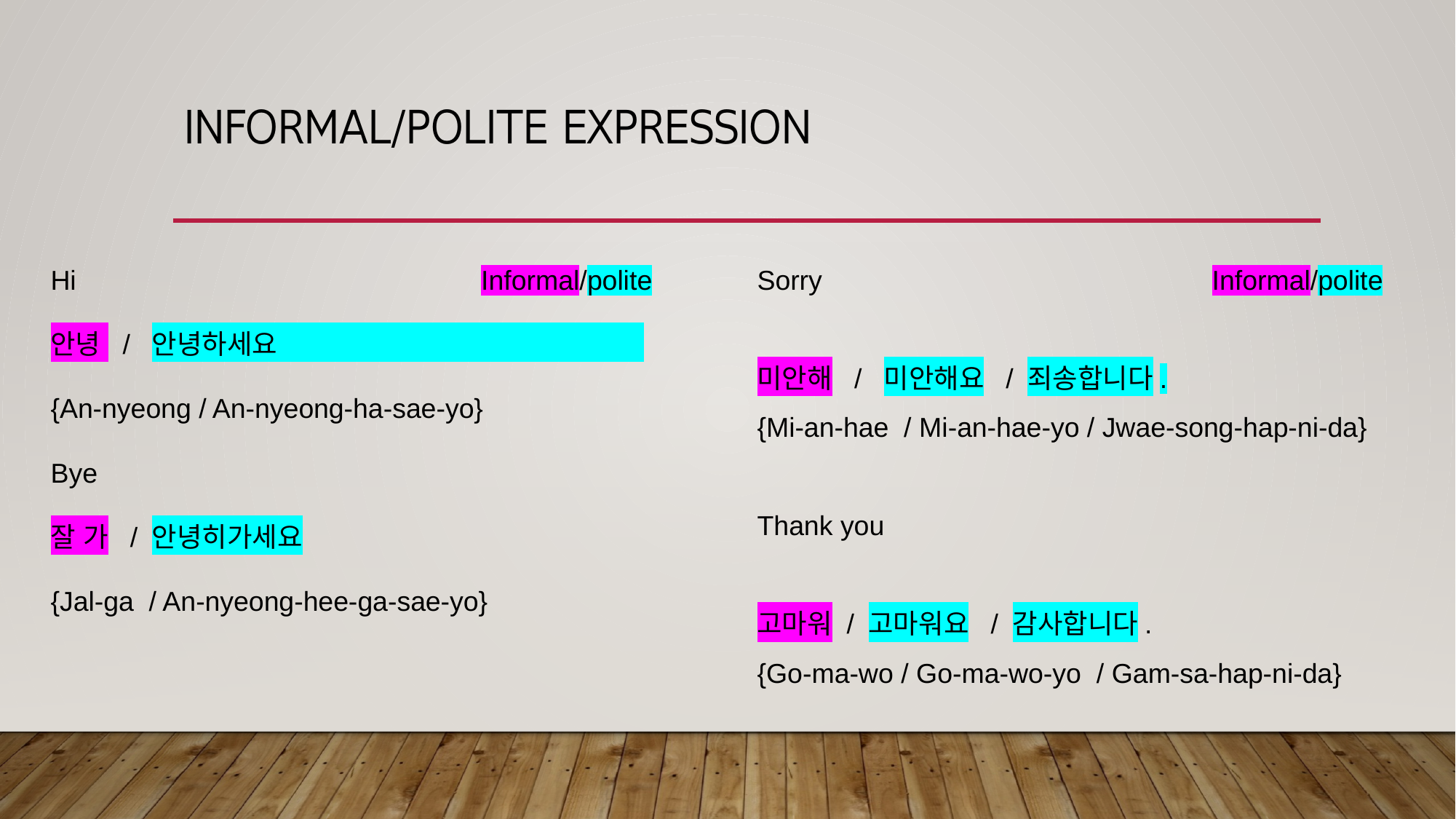

# Informal/polite expression
Hi                                                     Informal/polite
안녕  /  안녕하세요
{An-nyeong / An-nyeong-ha-sae-yo}
Bye
잘 가  / 안녕히가세요
{Jal-ga  / An-nyeong-hee-ga-sae-yo}

Sorry                                                   Informal/polite

미안해  /  미안해요  / 죄송합니다.
{Mi-an-hae  / Mi-an-hae-yo / Jwae-song-hap-ni-da}

Thank you

고마워 / 고마워요  / 감사합니다.
{Go-ma-wo / Go-ma-wo-yo  / Gam-sa-hap-ni-da}